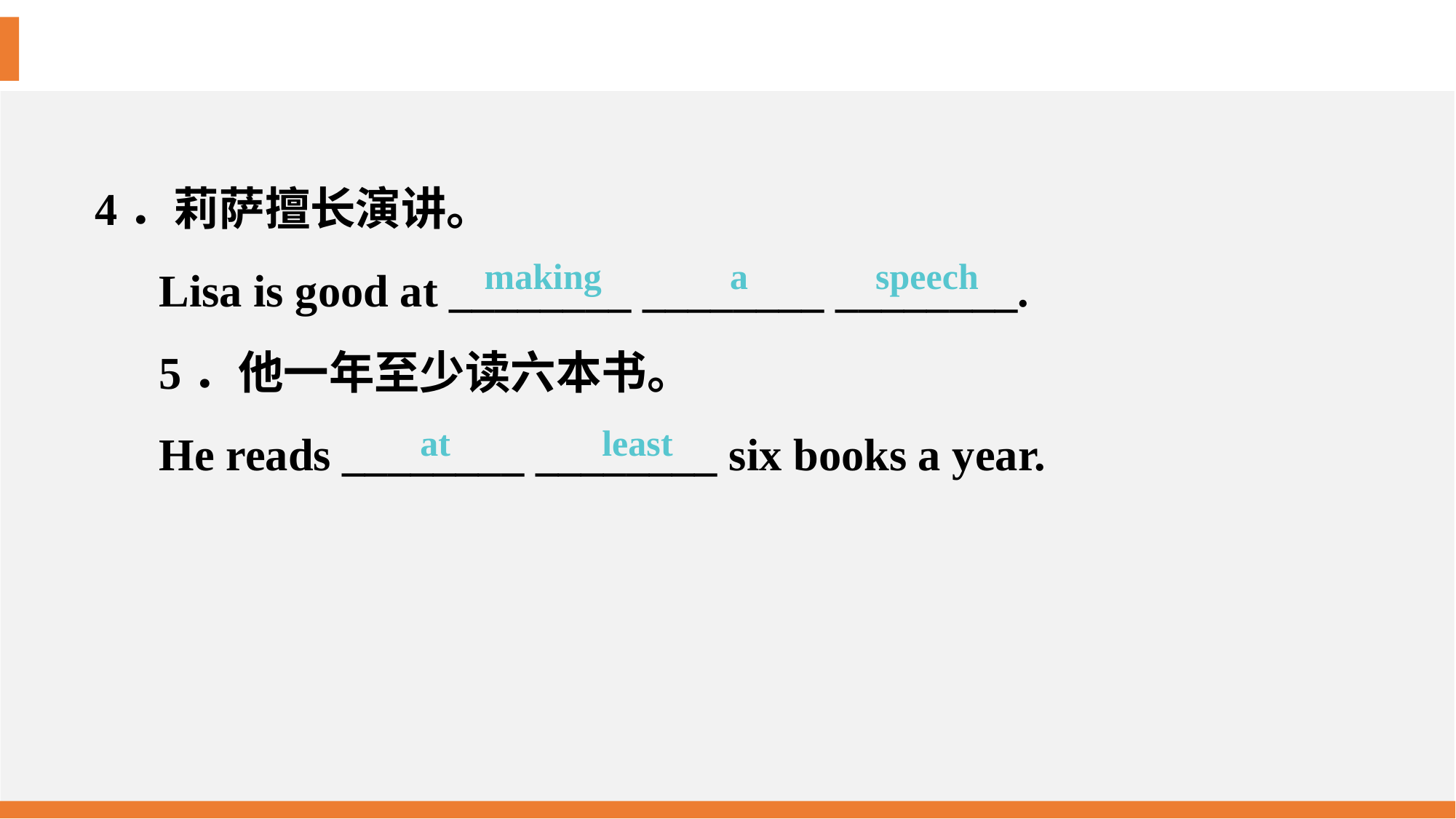

4．莉萨擅长演讲。
Lisa is good at ________ ________ ________.
5．他一年至少读六本书。
He reads ________ ________ six books a year.
making 	   a 	       speech
at 	        least